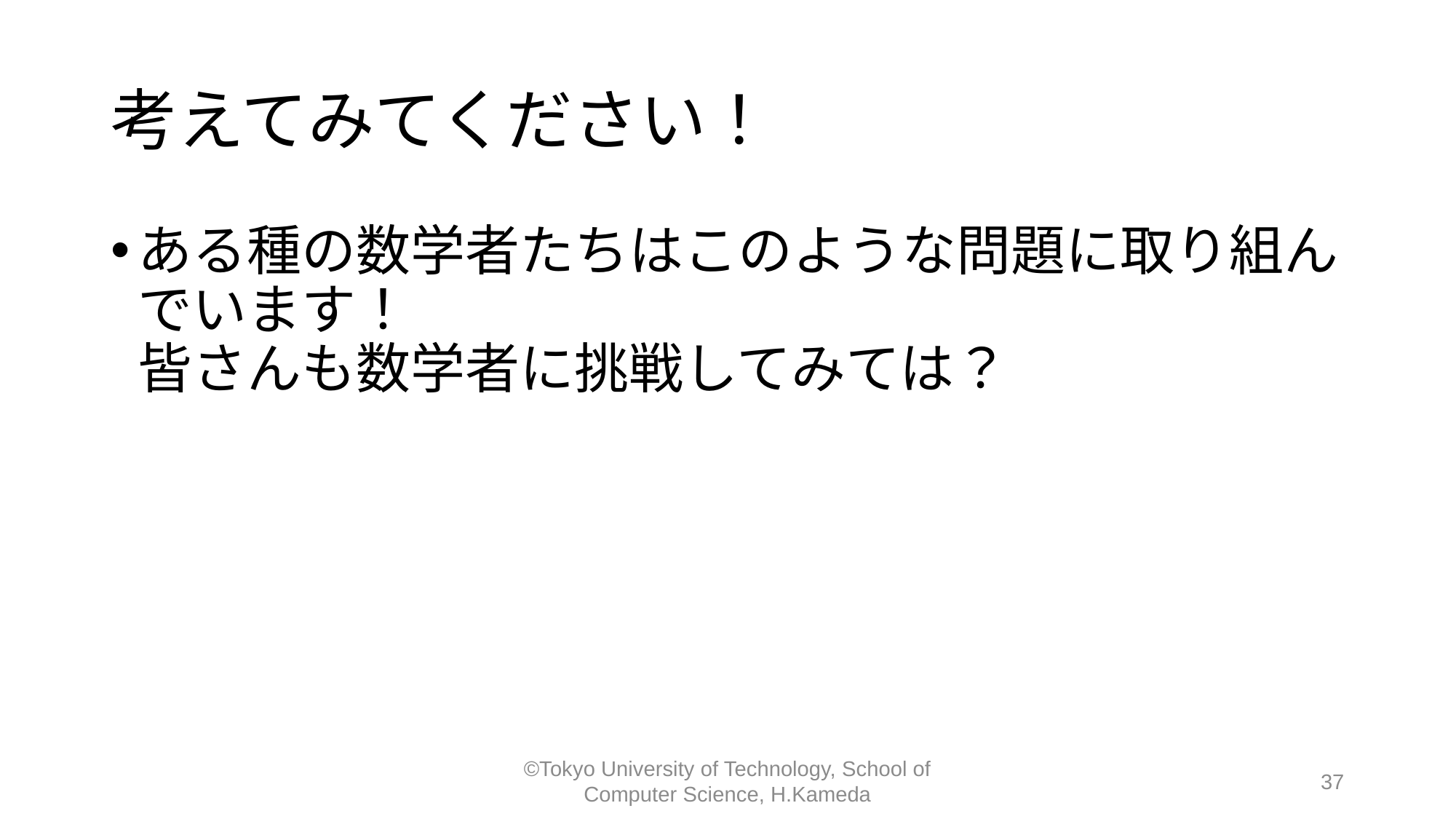

# 考えてみてください！
ある種の数学者たちはこのような問題に取り組んでいます！
皆さんも数学者に挑戦してみては？
©Tokyo University of Technology, School of Computer Science, H.Kameda
37